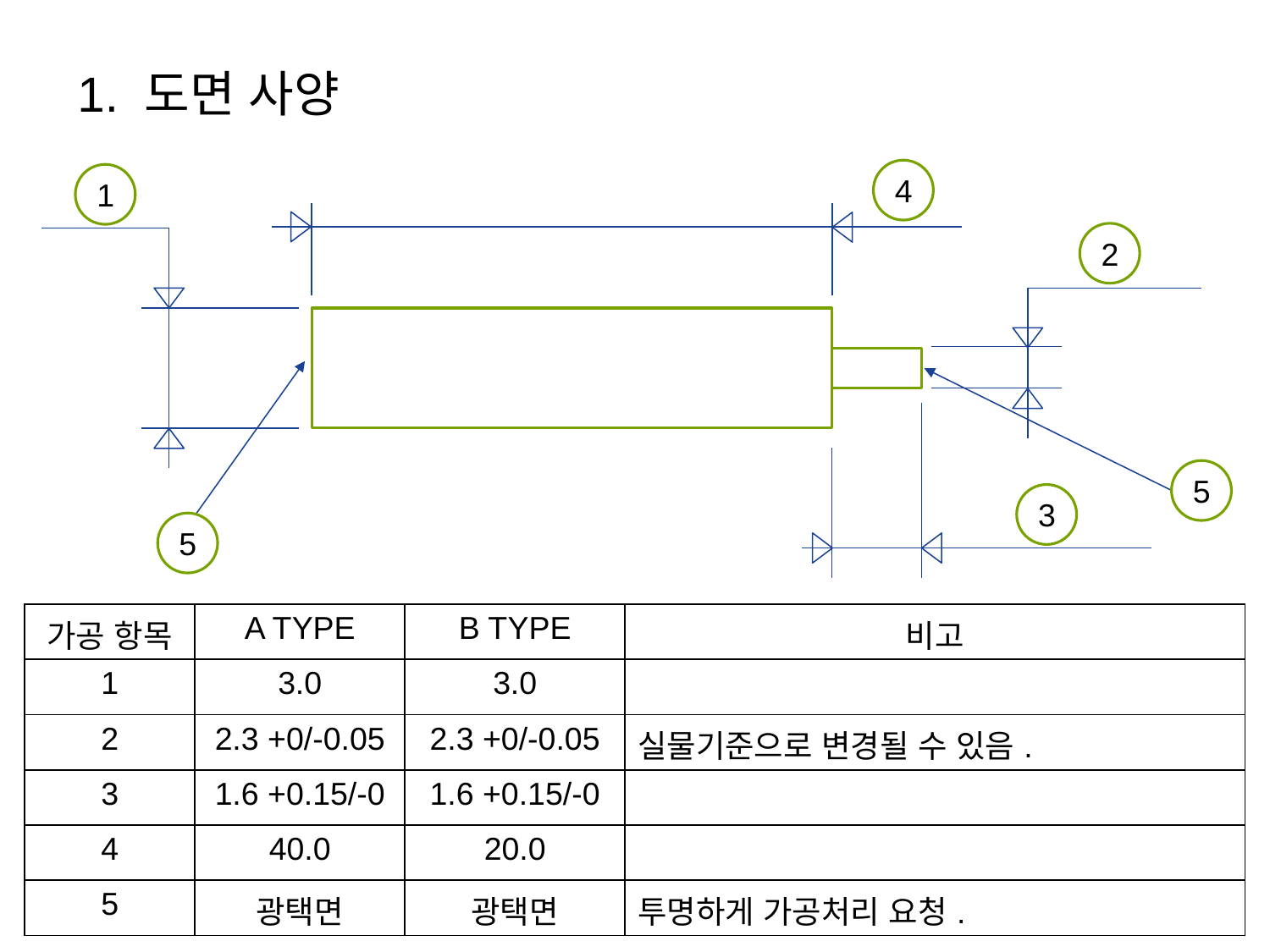

1. 도면 사양
4
1

2

5
3
5

| 가공 항목 | A TYPE | B TYPE | 비고 |
| --- | --- | --- | --- |
| 1 | 3.0 | 3.0 |  |
| 2 | 2.3 +0/-0.05 | 2.3 +0/-0.05 | 실물기준으로 변경될 수 있음. |
| 3 | 1.6 +0.15/-0 | 1.6 +0.15/-0 |  |
| 4 | 40.0 | 20.0 |  |
| 5 | 광택면 | 광택면 | 투명하게 가공처리 요청. |